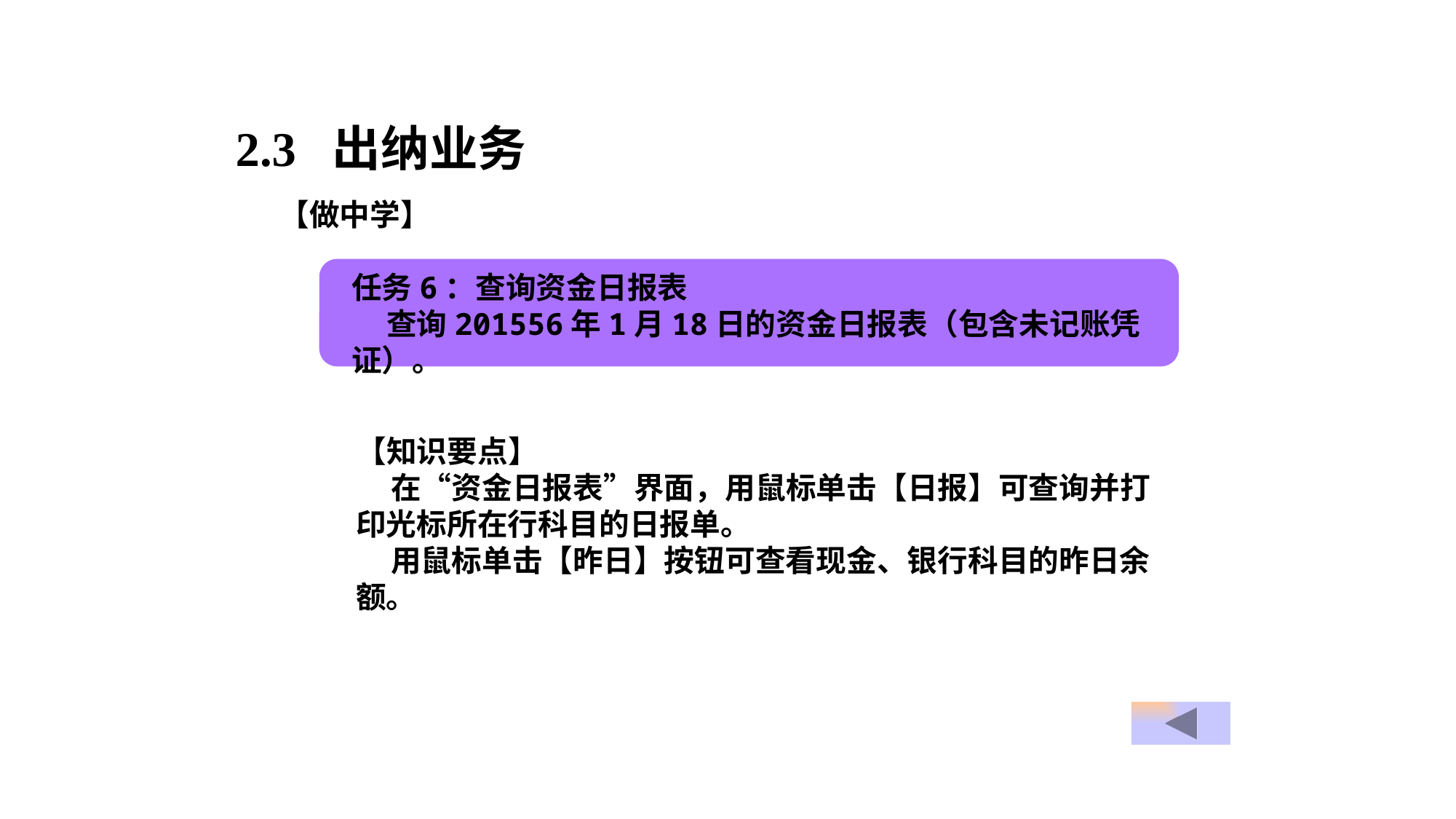

2.3  出纳业务
【做中学】

任务6：查询资金日报表
    查询201556年1月18日的资金日报表（包含未记账凭证）。
【知识要点】
    在“资金日报表”界面，用鼠标单击【日报】可查询并打印光标所在行科目的日报单。
    用鼠标单击【昨日】按钮可查看现金、银行科目的昨日余额。